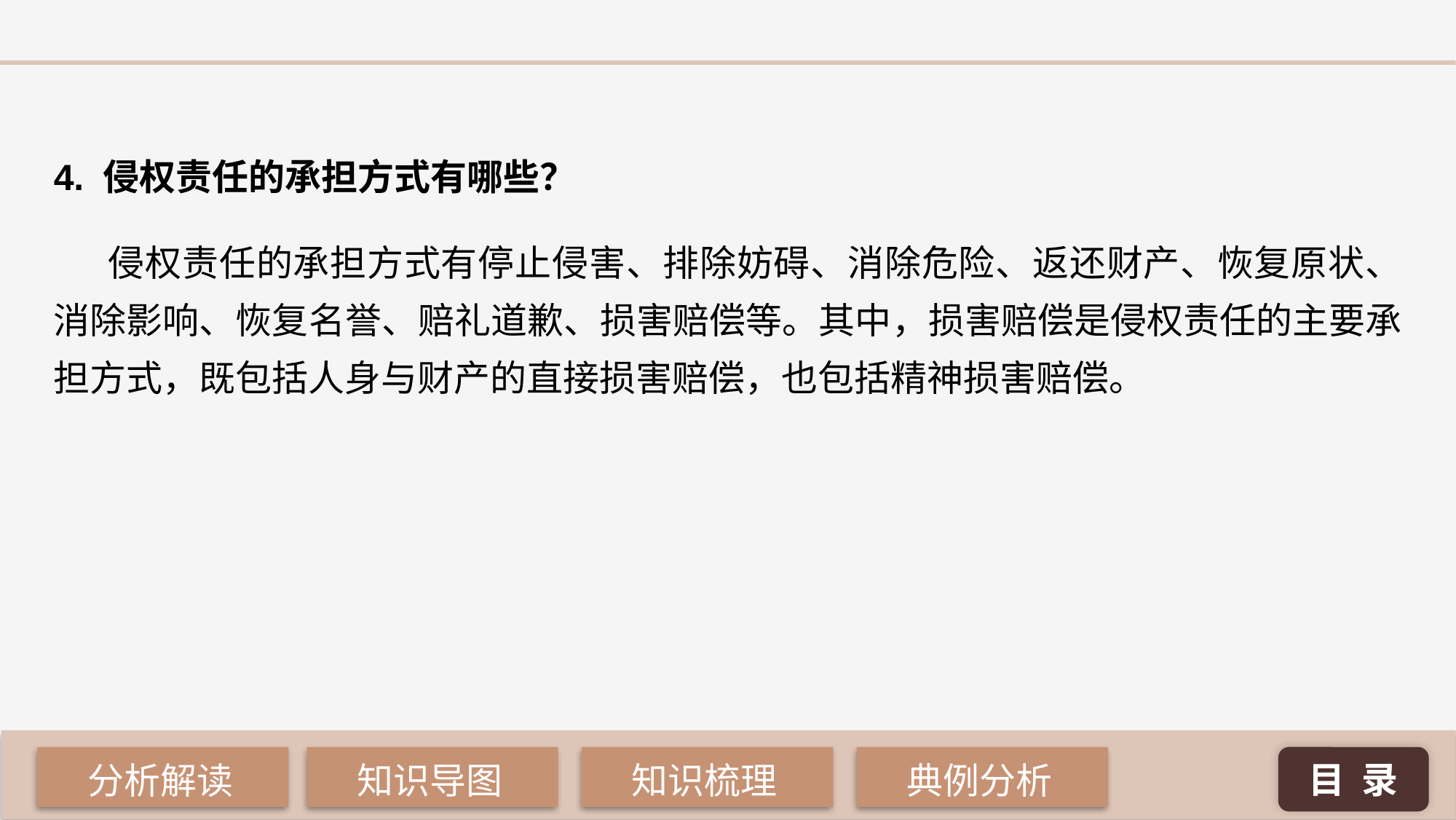

4. 侵权责任的承担方式有哪些？
侵权责任的承担方式有停止侵害、排除妨碍、消除危险、返还财产、恢复原状、消除影响、恢复名誉、赔礼道歉、损害赔偿等。其中，损害赔偿是侵权责任的主要承担方式，既包括人身与财产的直接损害赔偿，也包括精神损害赔偿。